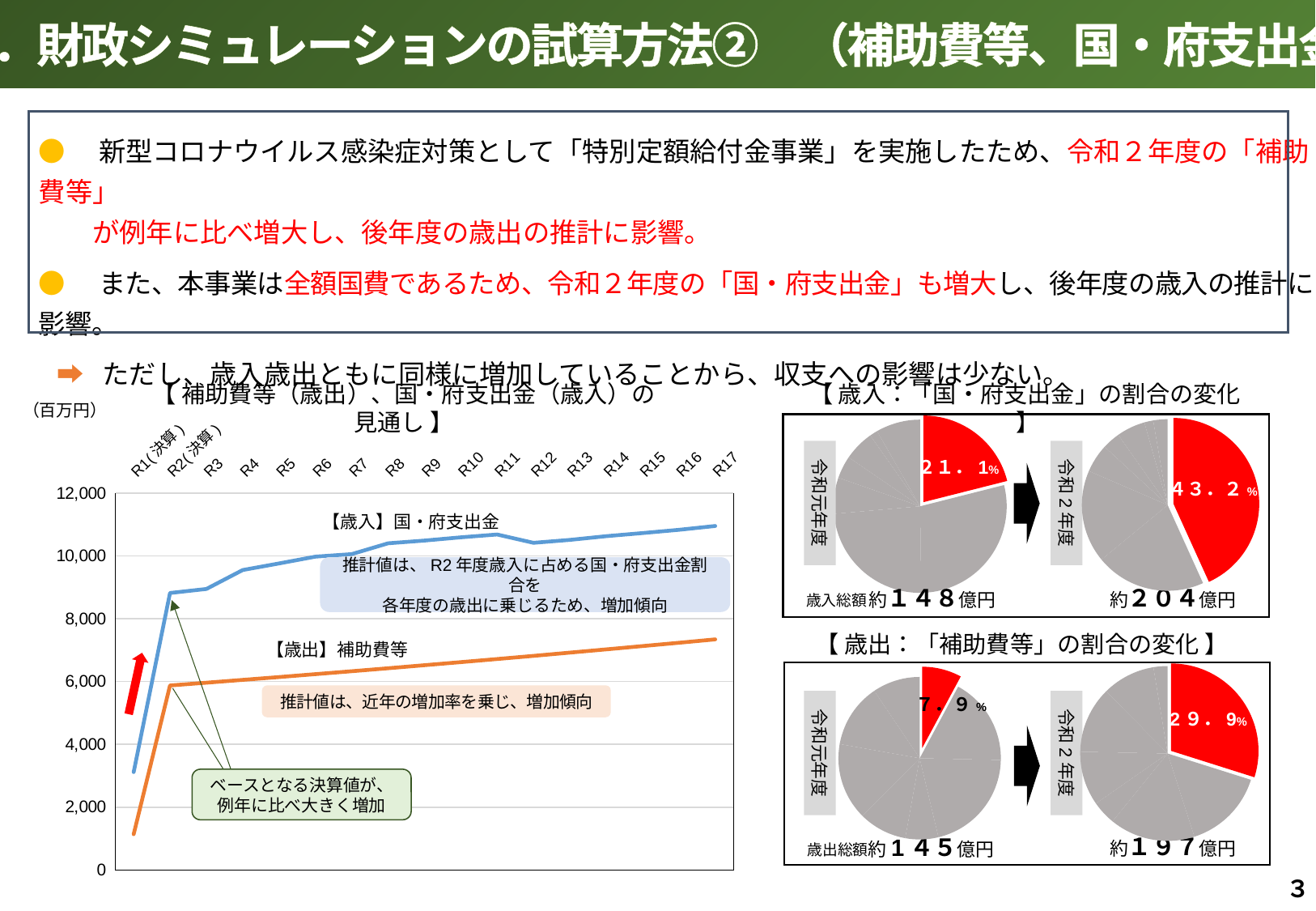

２．財政シミュレーションの試算方法②　（補助費等、国・府支出金）

●　新型コロナウイルス感染症対策として「特別定額給付金事業」を実施したため、令和２年度の「補助費等」
　　が例年に比べ増大し、後年度の歳出の推計に影響。
●　また、本事業は全額国費であるため、令和２年度の「国・府支出金」も増大し、後年度の歳入の推計に影響。
   ➡  ただし、歳入歳出ともに同様に増加していることから、収支への影響は少ない。
【 歳入：「国・府支出金」の割合の変化 】
【 補助費等（歳出）、国・府支出金（歳入）の見通し 】

### Chart

| Category |  |  |
|---|---|---|
| R1(決算) | 3117.0 | 1139.0 |
| R2(決算) | 8821.0 | 5875.0 |
| R3 | 8949.0 | 5963.0 |
| R4 | 9553.0 | 6053.0 |
| R5 | 9763.0 | 6143.0 |
| R6 | 9978.0 | 6236.0 |
| R7 | 10059.0 | 6329.0 |
| R8 | 10404.0 | 6424.0 |
| R9 | 10490.0 | 6520.0 |
| R10 | 10594.0 | 6618.0 |
| R11 | 10684.0 | 6717.0 |
| R12 | 10419.0 | 6818.0 |
| R13 | 10512.0 | 6921.0 |
| R14 | 10630.0 | 7024.0 |
| R15 | 10730.0 | 7130.0 |
| R16 | 10833.0 | 7237.0 |
| R17 | 10954.0 | 7345.0 |
（百万円）

### Chart

| Category |  |
|---|---|
| 国・府支出金 | 0.43216892851893585 |
| 町税 | 0.20802508451325266 |
| 地方交付税（臨財債含む） | 0.1745627357797266 |
| 交付金・地方譲与税等 | 0.05384351575131057 |
| 町債 | 0.03370731468325903 |
| 諸収入 | 0.053941502131203765 |
| 前年度繰越金 | 0.01675567096173632 |
| 基金取崩し（特定目的基金） | 0.0 |
| 基金取崩し（財政調整基金） | 0.02699524766057518 |

### Chart

| Category |  |
|---|---|
| 国・府支出金 | 0.21059387879197353 |
| 町税 | 0.28734544963178166 |
| 地方交付税（臨財債含む） | 0.23802445780690493 |
| 交付金・地方譲与税等 | 0.06742787649483142 |
| 町債 | 0.04209175055739477 |
| 諸収入 | 0.05675292209985812 |
| 前年度繰越金 | 0.014796297547463009 |
| 基金取崩し（特定目的基金） | 0.0 |
| 基金取崩し（財政調整基金） | 0.08296736706979257 |
令和元年度
令和2年度
２１．1%
25．1%

４３．２%
推計値は、R2年度歳入に占める国・府支出金割合を
各年度の歳出に乗じるため、増加傾向
約１４８億円
歳入総額
約２０４億円
【 歳出：「補助費等」の割合の変化 】

### Chart

| Category |  |
|---|---|
| 補助費等 | 0.29872375044490773 |
| 人件費 | 0.15162454873646208 |
| 扶助費 | 0.15813291300147456 |
| 公債費 | 0.044490771342858594 |
| 建設事業費（災害復旧含む） | 0.10032033355366858 |
| 物件費 | 0.12254029592718768 |
| 繰出金 | 0.09808308333757056 |
| その他 | 0.02608430365587024 |

### Chart

| Category |  |
|---|---|
| 補助費等 | 0.07875267925050128 |
| 人件費 | 0.17479084560602917 |
| 扶助費 | 0.2091543939708221 |
| 公債費 | 0.06575399294752127 |
| 建設事業費（災害復旧含む） | 0.09596902440710779 |
| 物件費 | 0.1534951254926364 |
| 繰出金 | 0.12763603678351657 |
| その他 | 0.09444790154186546 |
令和2年度
令和元年度
７．９%
2９．9%

ベースとなる決算値が、
例年に比べ大きく増加
約１９７億円
歳出総額
約1４５億円
３